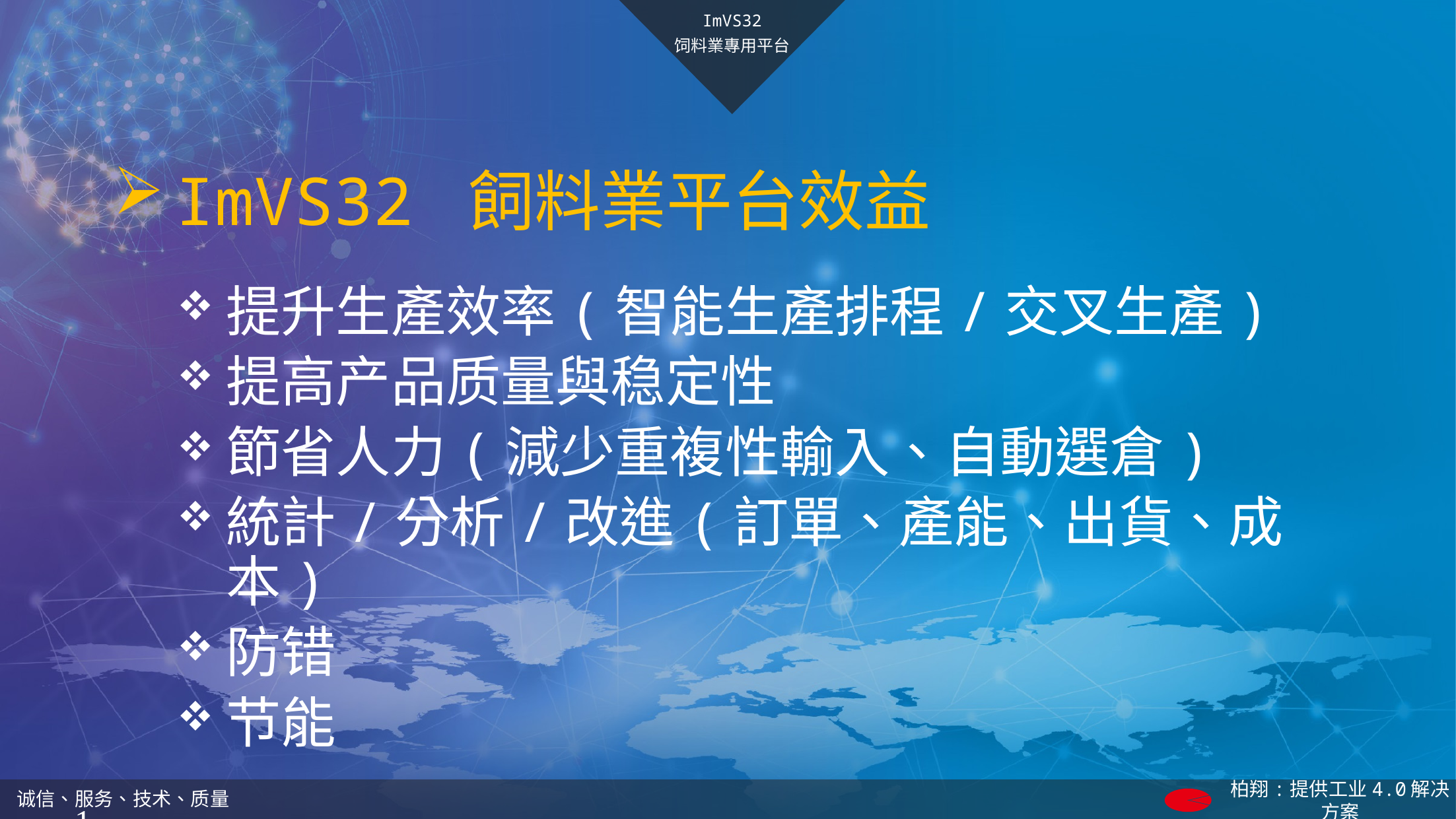

ImVS32 飼料業平台效益
提升生產效率(智能生產排程/交叉生產)
提高产品质量與稳定性
節省人力(減少重複性輸入、自動選倉)
統計/分析/改進(訂單、產能、出貨、成本)
防错
节能

14